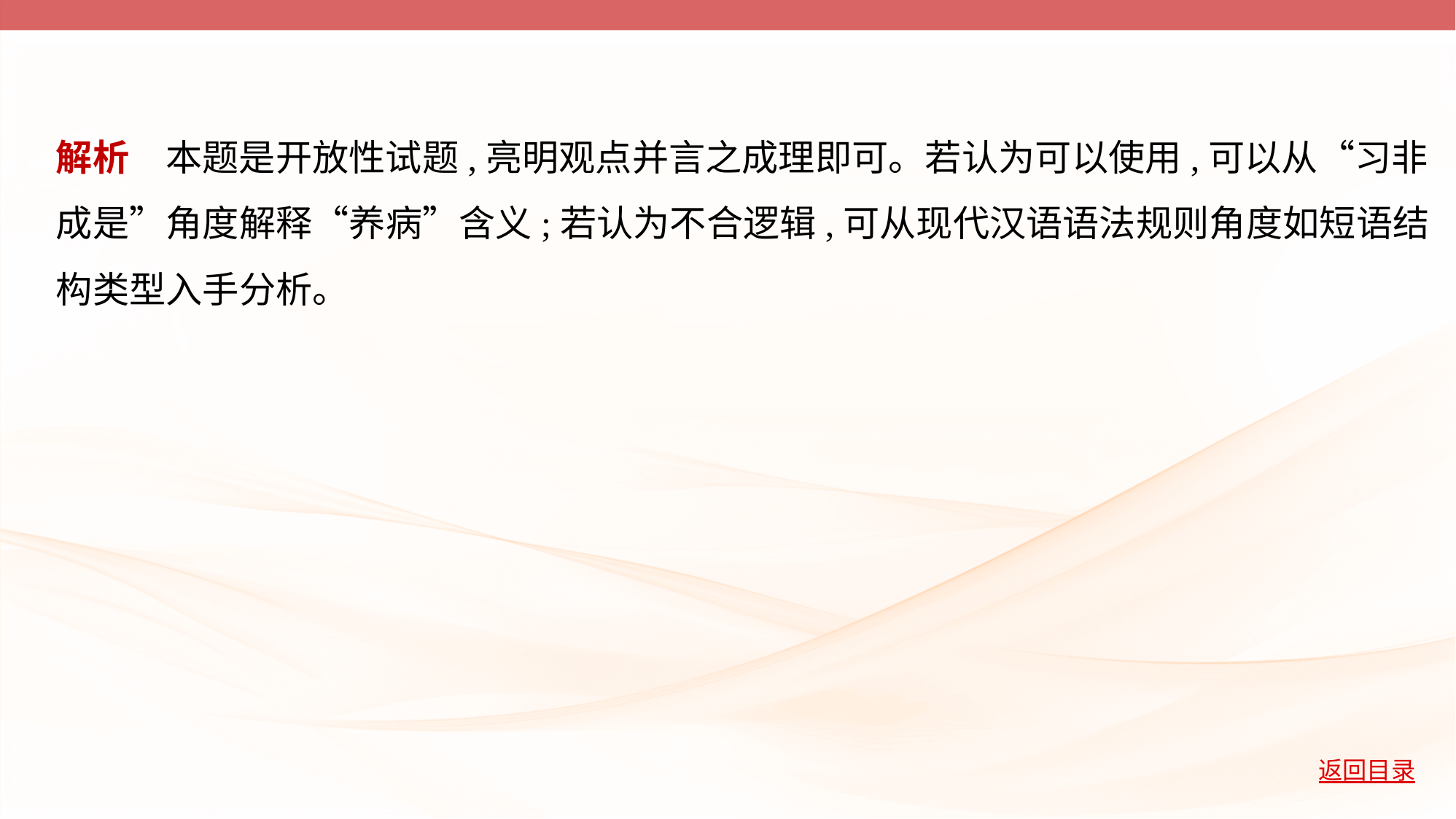

解析　本题是开放性试题,亮明观点并言之成理即可。若认为可以使用,可以从“习非
成是”角度解释“养病”含义;若认为不合逻辑,可从现代汉语语法规则角度如短语结
构类型入手分析。